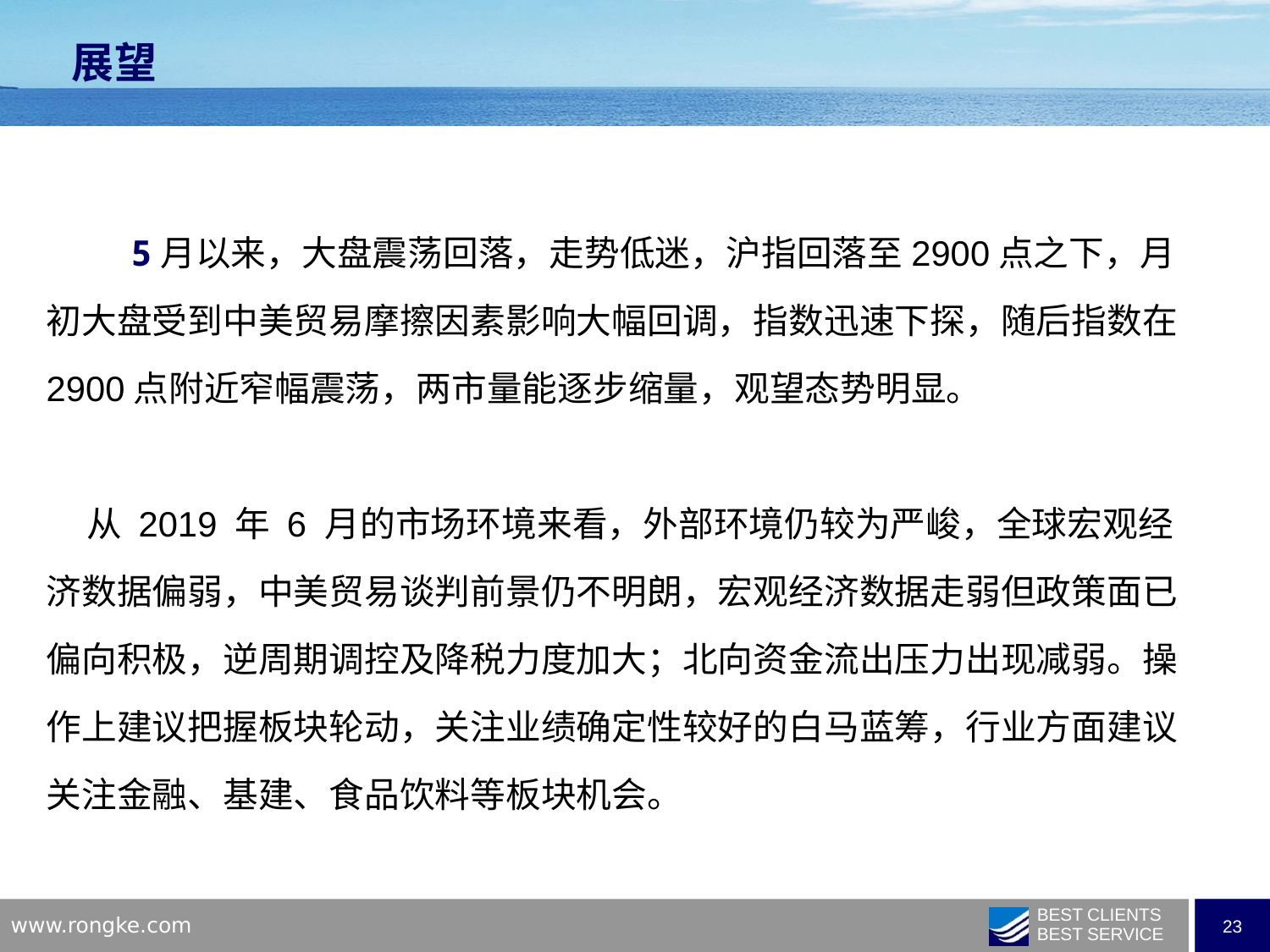

展望

    5月以来，大盘震荡回落，走势低迷，沪指回落至2900点之下，月初大盘受到中美贸易摩擦因素影响大幅回调，指数迅速下探，随后指数在2900点附近窄幅震荡，两市量能逐步缩量，观望态势明显。

    从 2019 年 6 月的市场环境来看，外部环境仍较为严峻，全球宏观经济数据偏弱，中美贸易谈判前景仍不明朗，宏观经济数据走弱但政策面已偏向积极，逆周期调控及降税力度加大；北向资金流出压力出现减弱。操作上建议把握板块轮动，关注业绩确定性较好的白马蓝筹，行业方面建议关注金融、基建、食品饮料等板块机会。